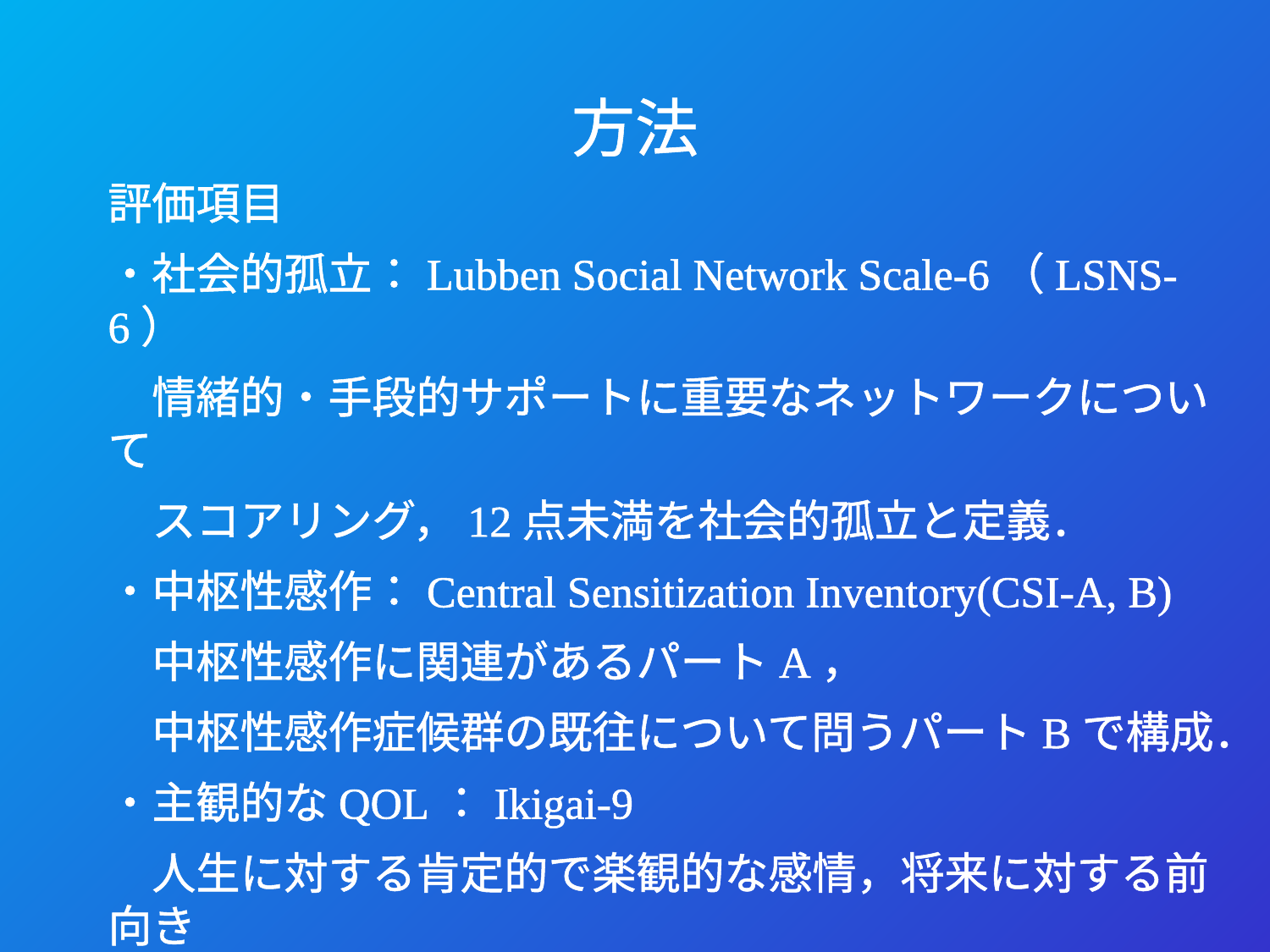

# 方法
評価項目
・社会的孤立：Lubben Social Network Scale-6（LSNS-6）
　情緒的・手段的サポートに重要なネットワークについて
　スコアリング，12点未満を社会的孤立と定義．
・中枢性感作：Central Sensitization Inventory(CSI-A, B)
　中枢性感作に関連があるパートA，
　中枢性感作症候群の既往について問うパートBで構成．
・主観的なQOL：Ikigai-9
　人生に対する肯定的で楽観的な感情，将来に対する前向き
　で積極的な態度，存在の重要性に対する自己認識，で構成．